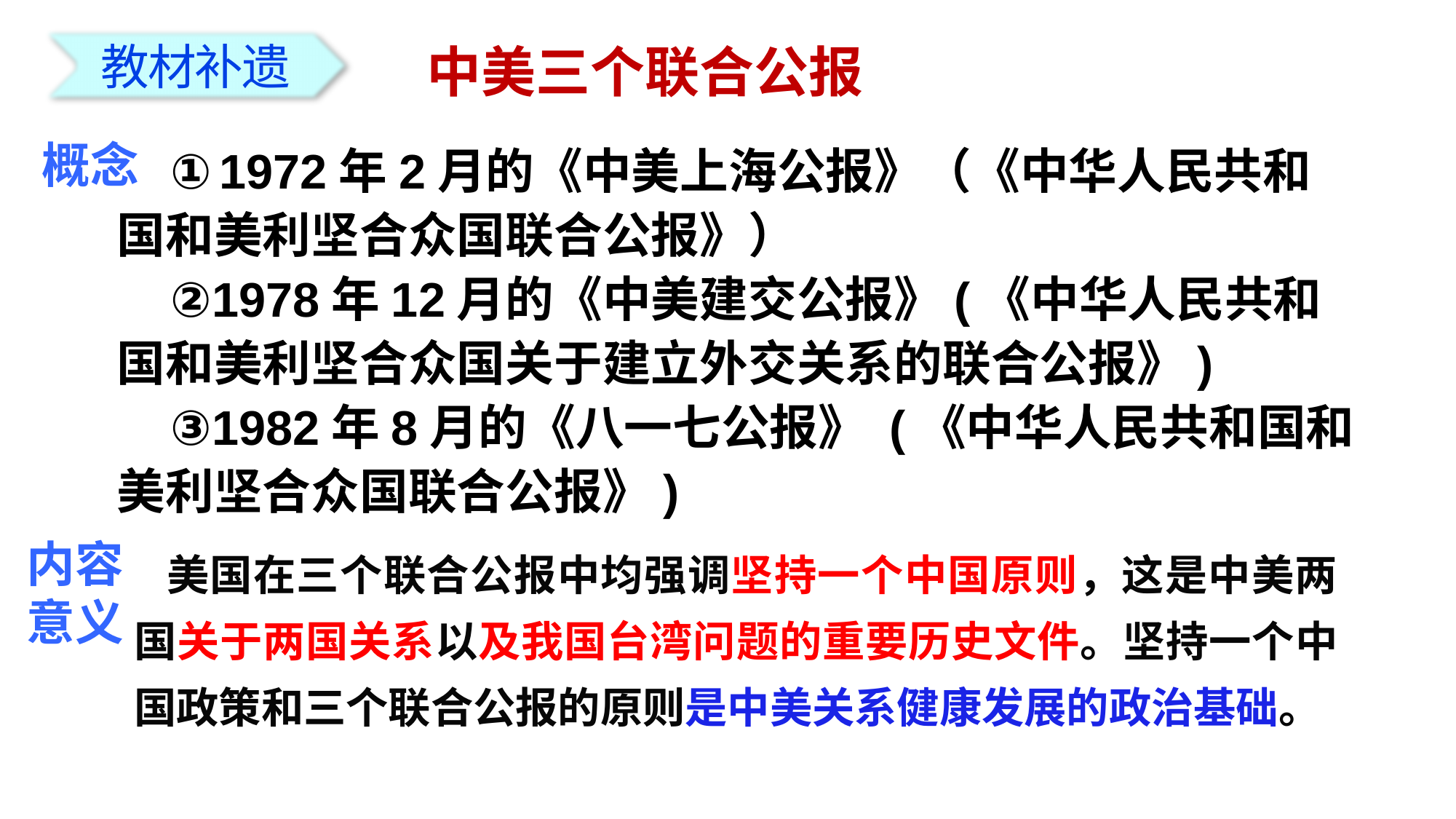

教材补遗
 中美三个联合公报
概念
    ①1972年2月的《中美上海公报》（《中华人民共和国和美利坚合众国联合公报》）
    ②1978年12月的《中美建交公报》(《中华人民共和国和美利坚合众国关于建立外交关系的联合公报》)
    ③1982年8月的《八一七公报》 (《中华人民共和国和美利坚合众国联合公报》)
内容意义
  美国在三个联合公报中均强调坚持一个中国原则，这是中美两国关于两国关系以及我国台湾问题的重要历史文件。坚持一个中国政策和三个联合公报的原则是中美关系健康发展的政治基础。